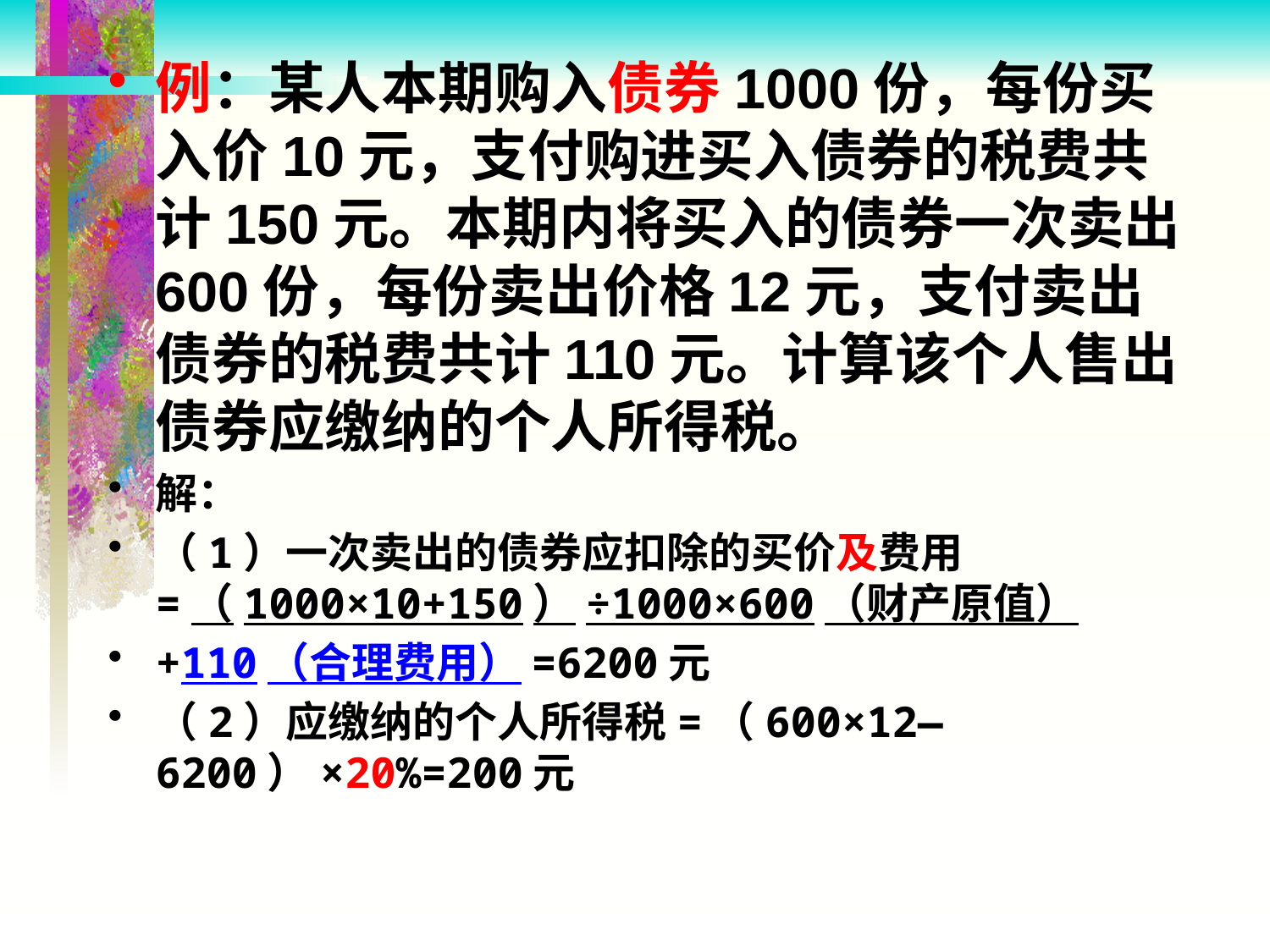

例：某人本期购入债券1000份，每份买入价10元，支付购进买入债券的税费共计150元。本期内将买入的债券一次卖出600份，每份卖出价格12元，支付卖出债券的税费共计110元。计算该个人售出债券应缴纳的个人所得税。
解：
（1）一次卖出的债券应扣除的买价及费用=（1000×10+150）÷1000×600（财产原值）
+110（合理费用）=6200元
（2）应缴纳的个人所得税=（600×12—6200）×20%=200元